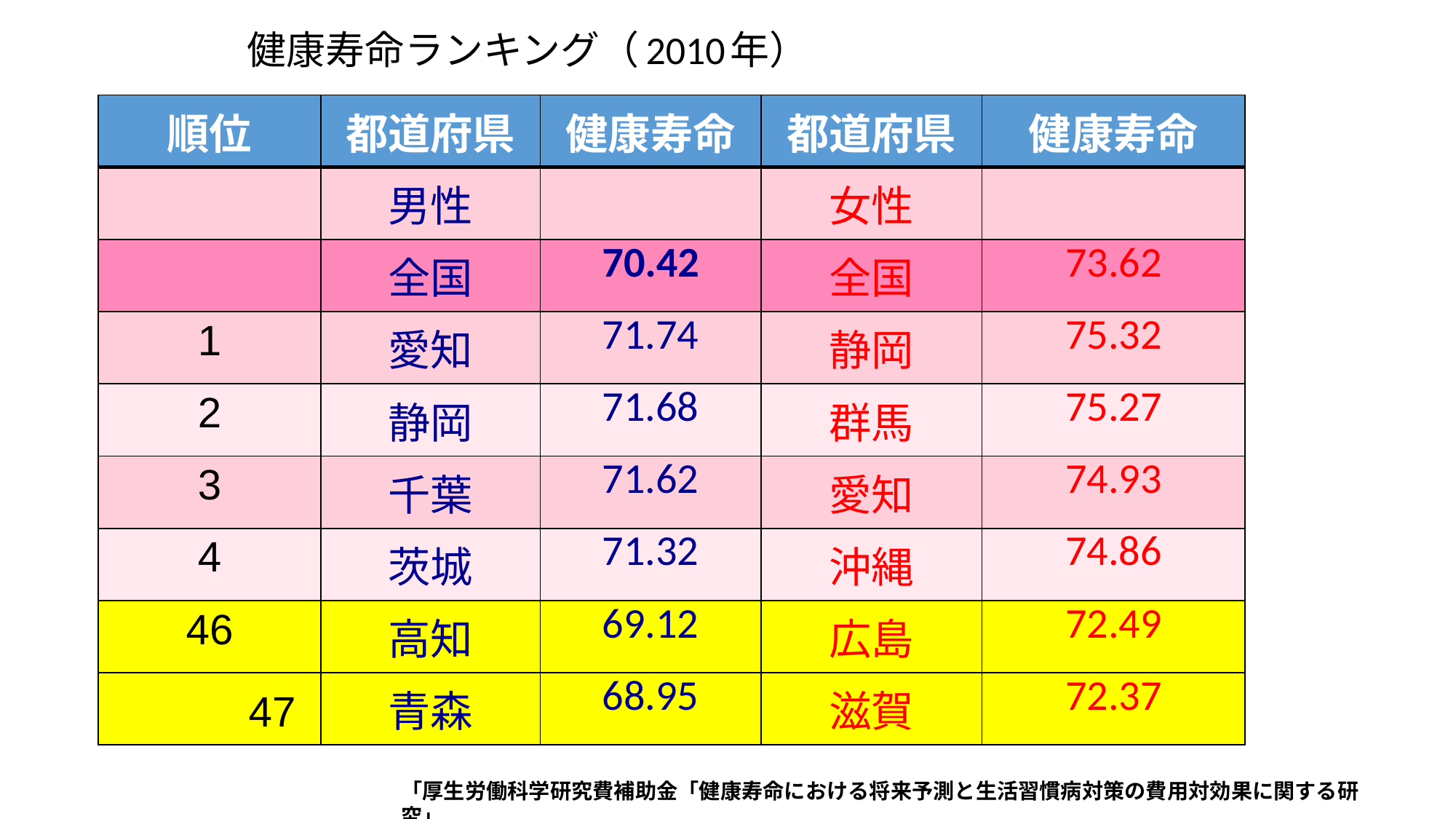

# 健康寿命ランキング（2010年）
| 順位 | 都道府県 | 健康寿命 | 都道府県 | 健康寿命 |
| --- | --- | --- | --- | --- |
|  | 男性 |  | 女性 |  |
|  | 全国 | 70.42 | 全国 | 73.62 |
| 1 | 愛知 | 71.74 | 静岡 | 75.32 |
| 2 | 静岡 | 71.68 | 群馬 | 75.27 |
| 3 | 千葉 | 71.62 | 愛知 | 74.93 |
| 4 | 茨城 | 71.32 | 沖縄 | 74.86 |
| 46 | 高知 | 69.12 | 広島 | 72.49 |
| 47 | 青森 | 68.95 | 滋賀 | 72.37 |
「厚生労働科学研究費補助金「健康寿命における将来予測と生活習慣病対策の費用対効果に関する研究」